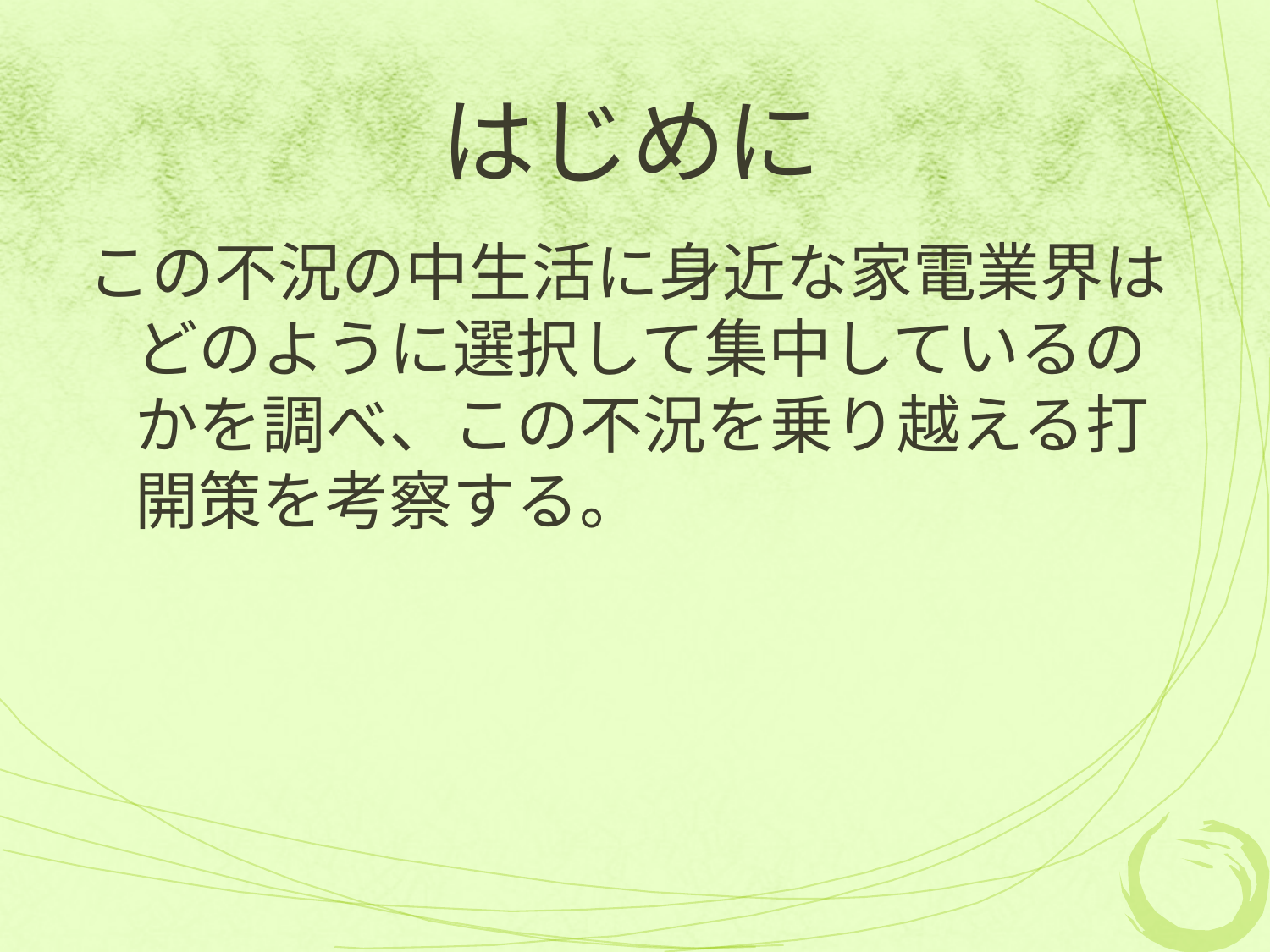

# はじめに
この不況の中生活に身近な家電業界はどのように選択して集中しているのかを調べ、この不況を乗り越える打開策を考察する。